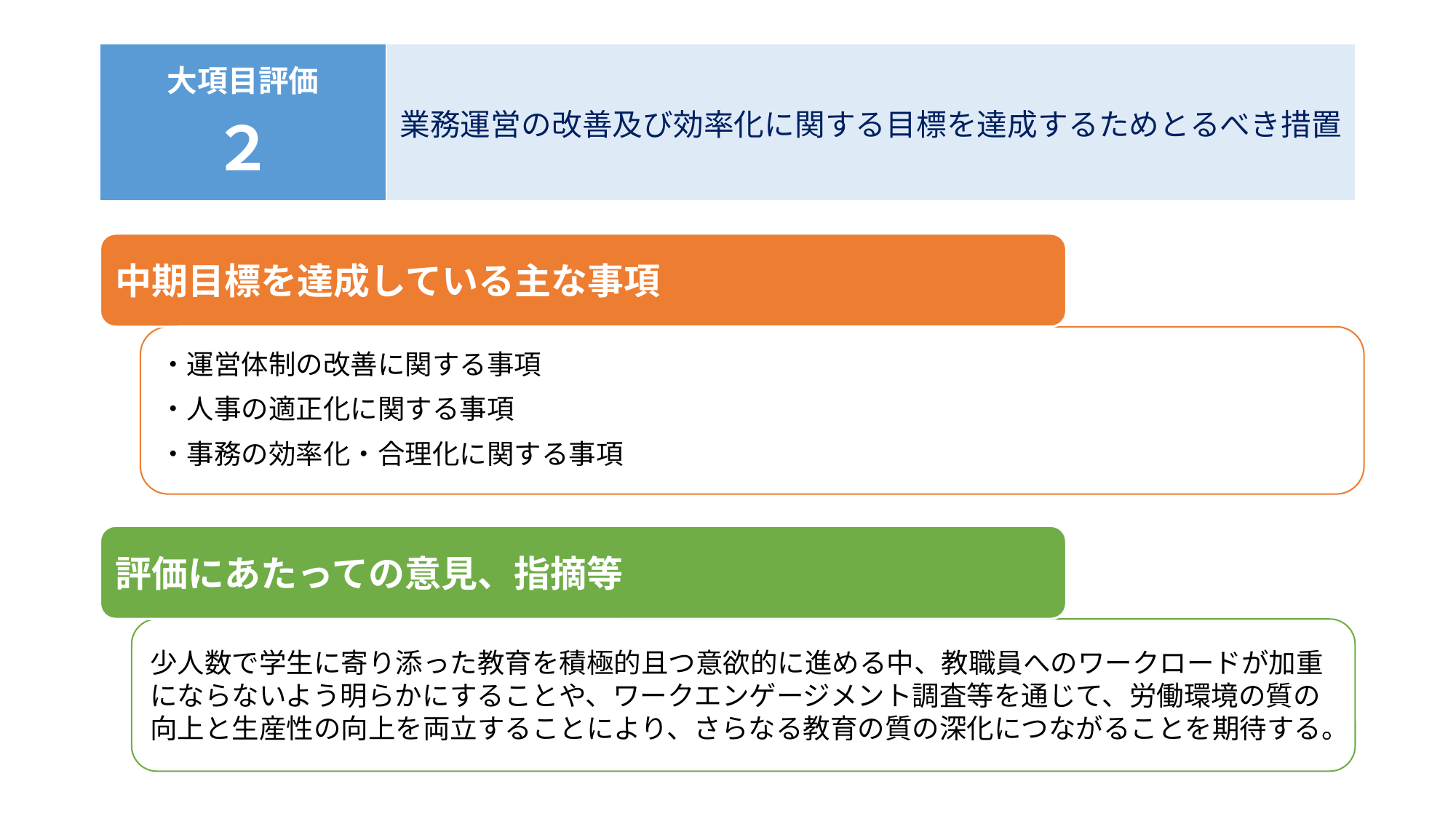

#
| 大項目評価 ２ | 業務運営の改善及び効率化に関する目標を達成するためとるべき措置 |
| --- | --- |
中期目標を達成している主な事項
・運営体制の改善に関する事項
・人事の適正化に関する事項
・事務の効率化・合理化に関する事項
評価にあたっての意見、指摘等
少人数で学生に寄り添った教育を積極的且つ意欲的に進める中、教職員へのワークロードが加重にならないよう明らかにすることや、ワークエンゲージメント調査等を通じて、労働環境の質の向上と生産性の向上を両立することにより、さらなる教育の質の深化につながることを期待する。